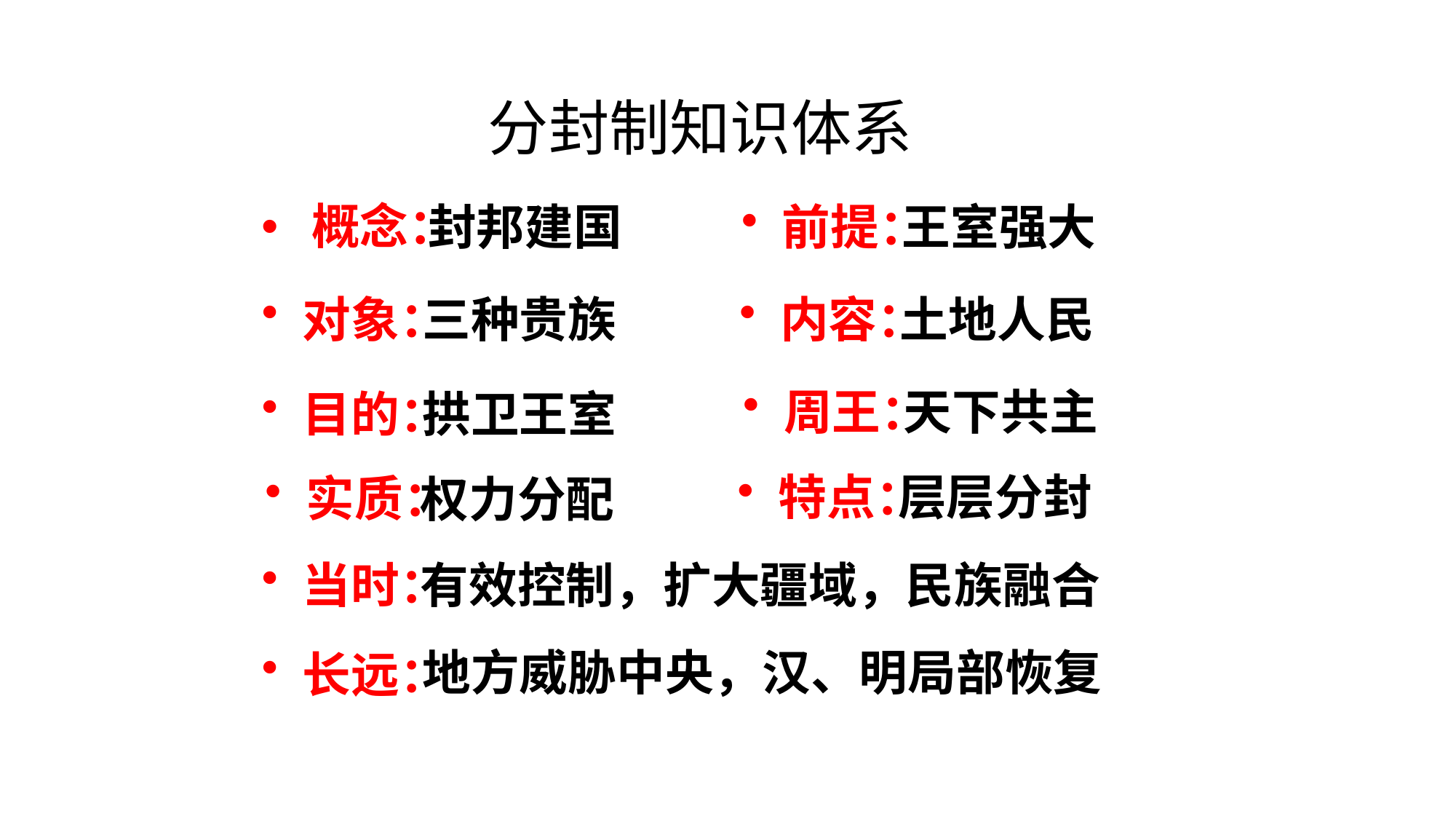

#
分封制知识体系
封邦建国
前提：
王室强大
 概念：
对象：
三种贵族
内容：
土地人民
周王：
天下共主
目的：
拱卫王室
特点：
层层分封
实质：
权力分配
当时：
有效控制，扩大疆域，民族融合
地方威胁中央，汉、明局部恢复
长远：